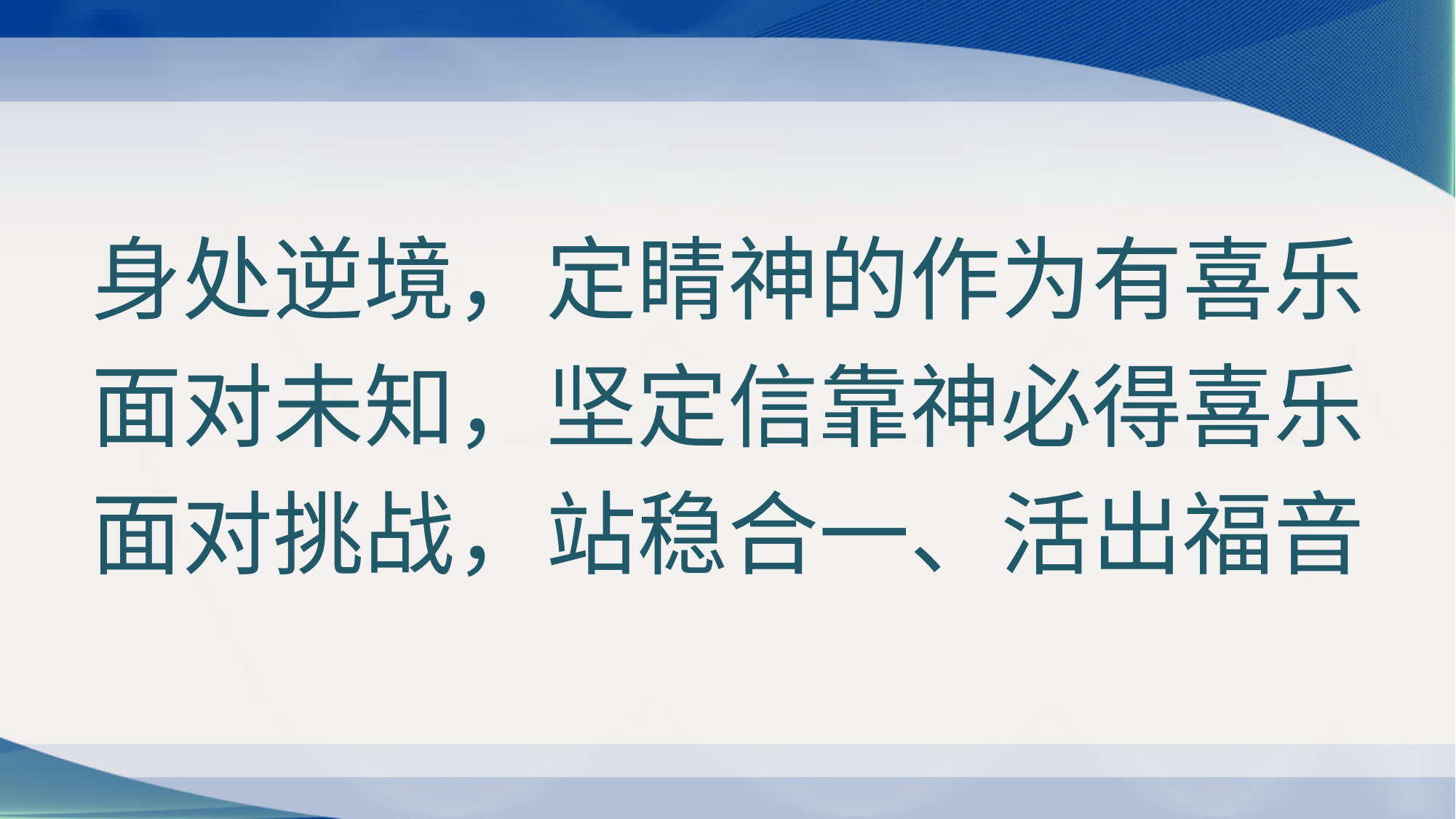

身处逆境，定睛神的作为有喜乐
面对未知，坚定信靠神必得喜乐
面对挑战，站稳合一、活出福音